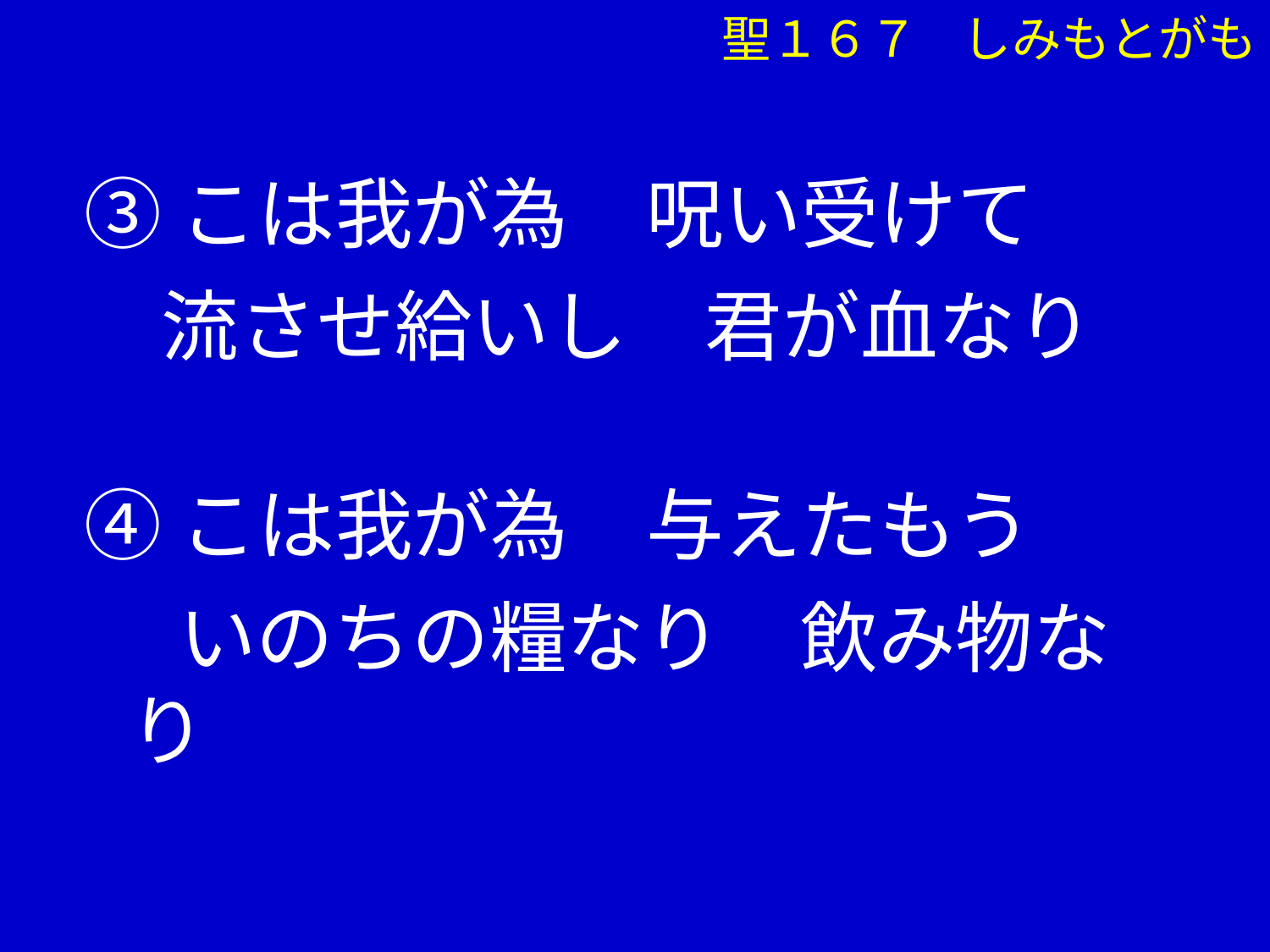

聖１６７    しみもとがも
③こは我が為　呪い受けて
　流させ給いし　君が血なり

④こは我が為　与えたもう
　 いのちの糧なり　飲み物なり